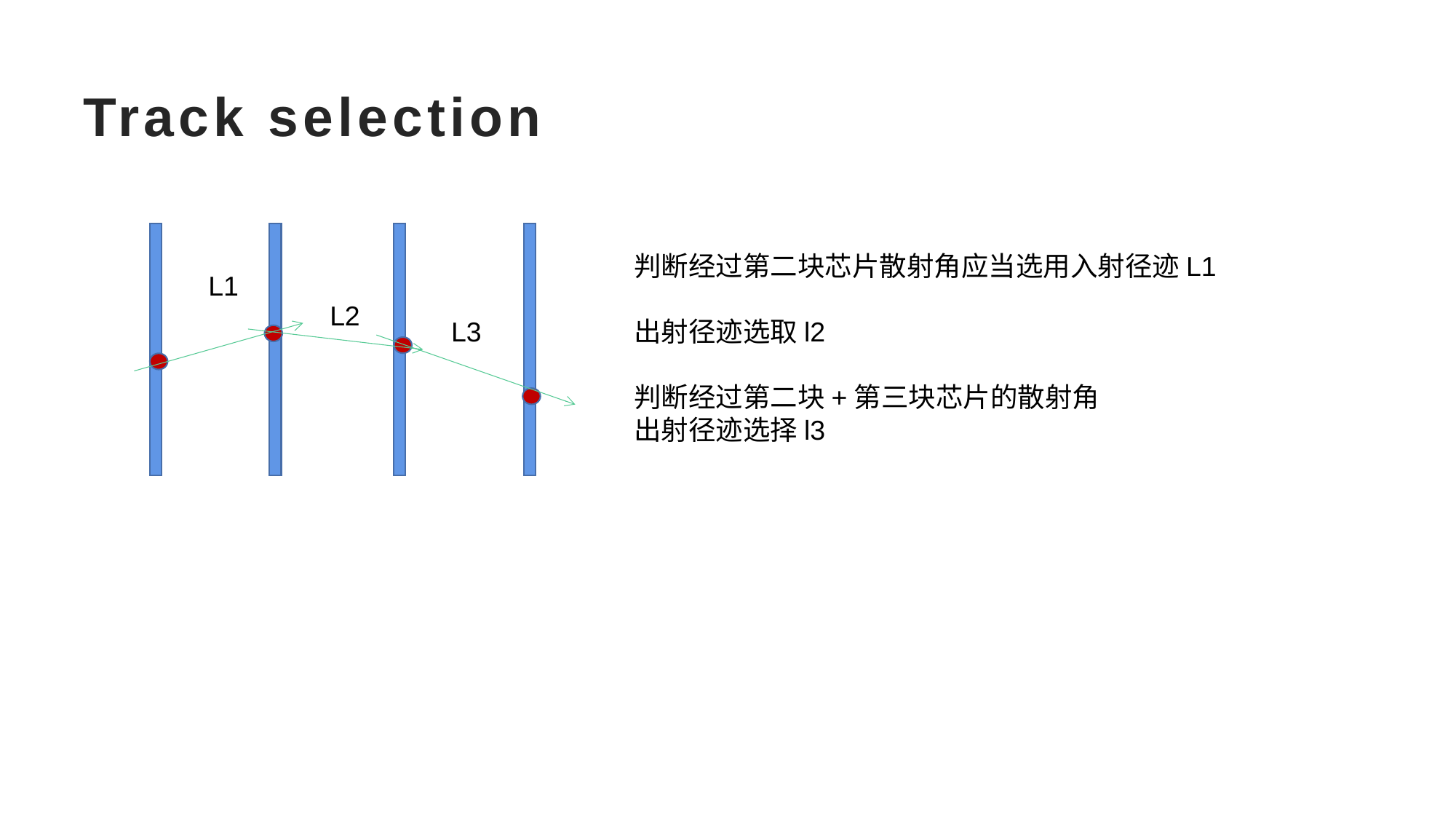

# Track selection

判断经过第二块芯片散射角应当选用入射径迹L1

出射径迹选取l2

判断经过第二块+第三块芯片的散射角
出射径迹选择l3
L1
L2
L3